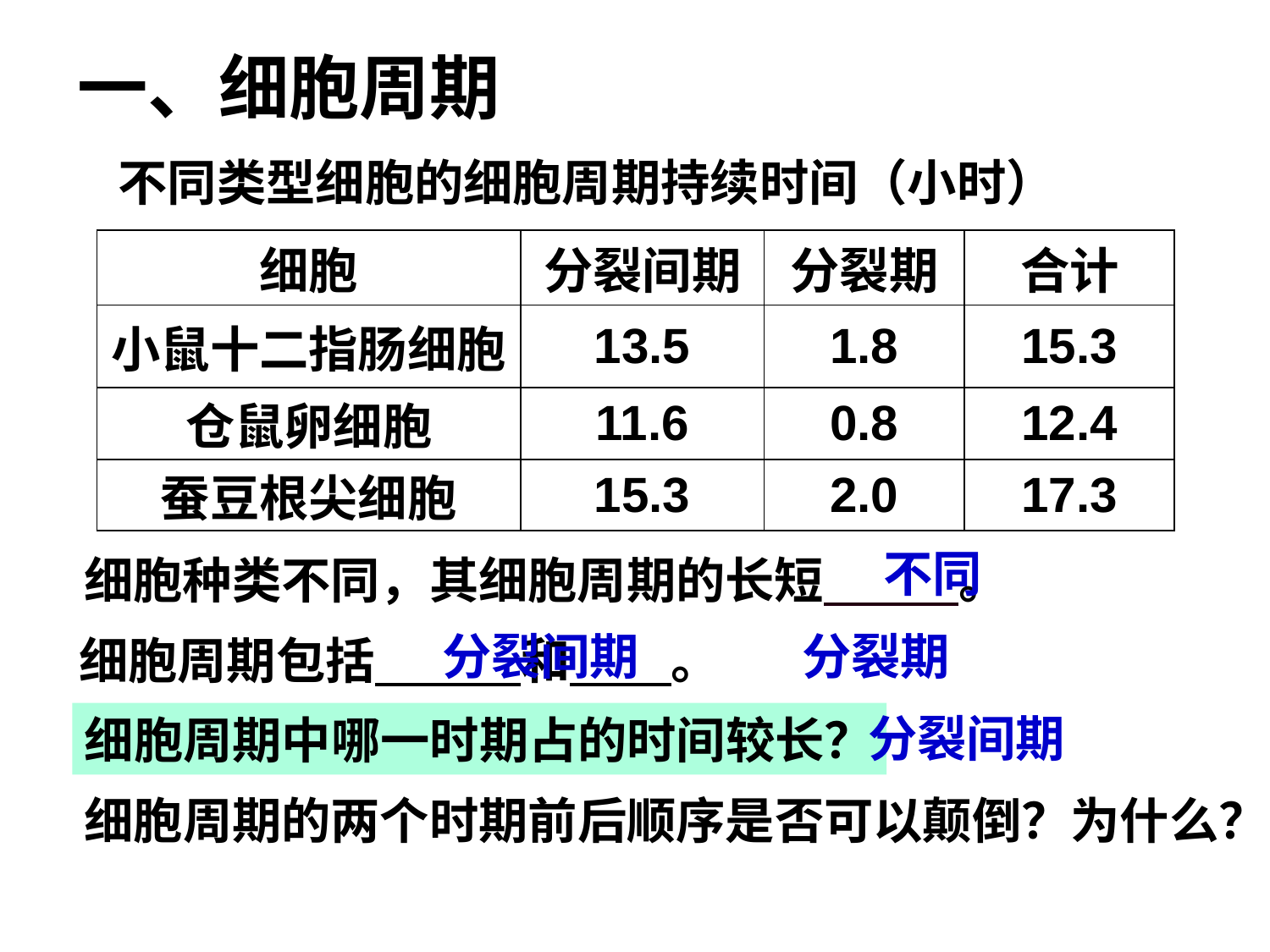

# 一、细胞周期
不同类型细胞的细胞周期持续时间（小时）
| 细胞 | 分裂间期 | 分裂期 | 合计 |
| --- | --- | --- | --- |
| 小鼠十二指肠细胞 | 13.5 | 1.8 | 15.3 |
| 仓鼠卵细胞 | 11.6 | 0.8 | 12.4 |
| 蚕豆根尖细胞 | 15.3 | 2.0 | 17.3 |

不同
细胞种类不同，其细胞周期的长短            。
分裂间期
分裂期
细胞周期包括             和         。
分裂间期
细胞周期中哪一时期占的时间较长？
细胞周期的两个时期前后顺序是否可以颠倒？为什么？